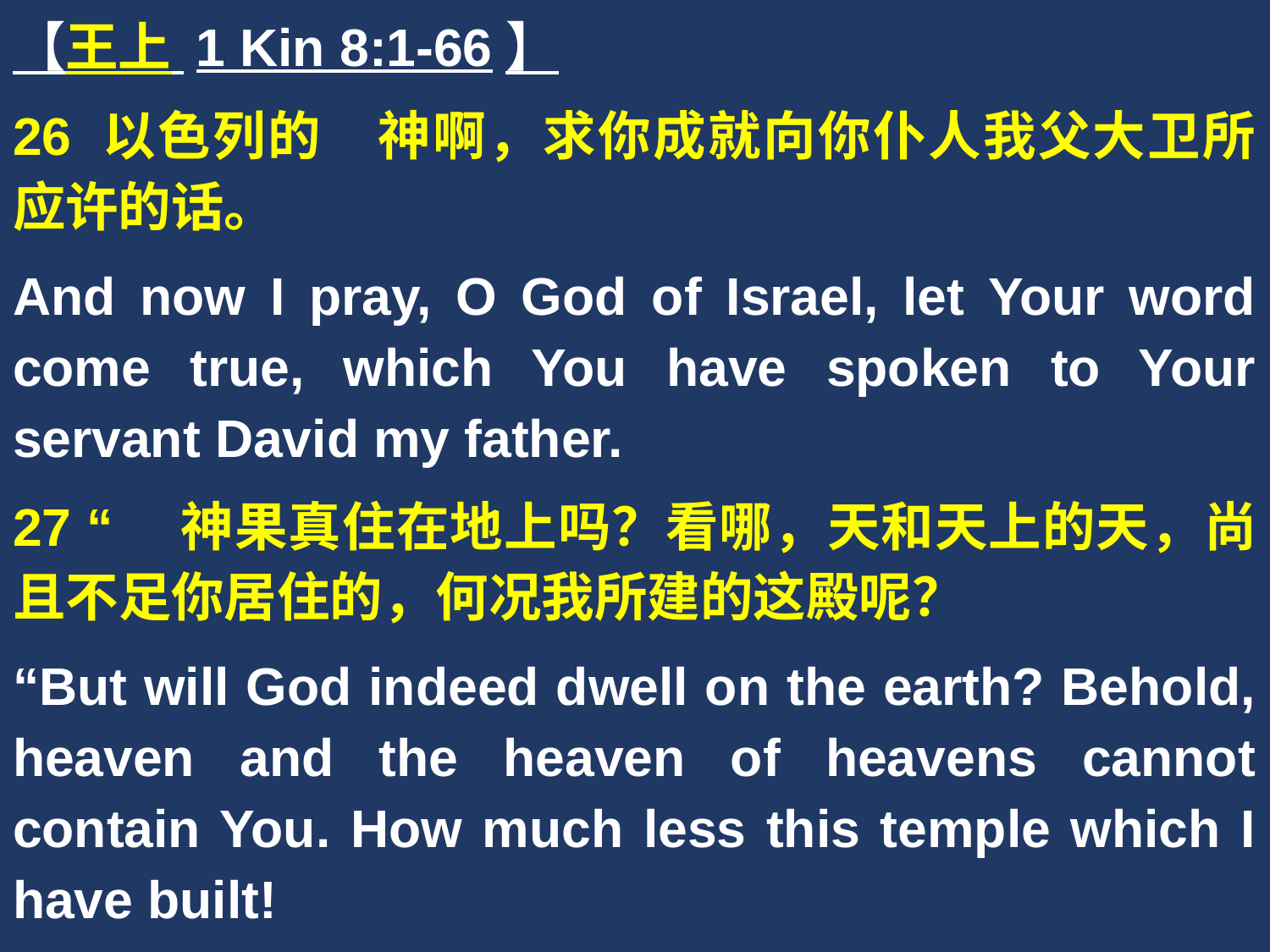

【王上 1 Kin 8:1-66】
26 以色列的　神啊，求你成就向你仆人我父大卫所应许的话。
And now I pray, O God of Israel, let Your word come true, which You have spoken to Your servant David my father.
27 “　神果真住在地上吗？看哪，天和天上的天，尚且不足你居住的，何况我所建的这殿呢？
“But will God indeed dwell on the earth? Behold, heaven and the heaven of heavens cannot contain You. How much less this temple which I have built!